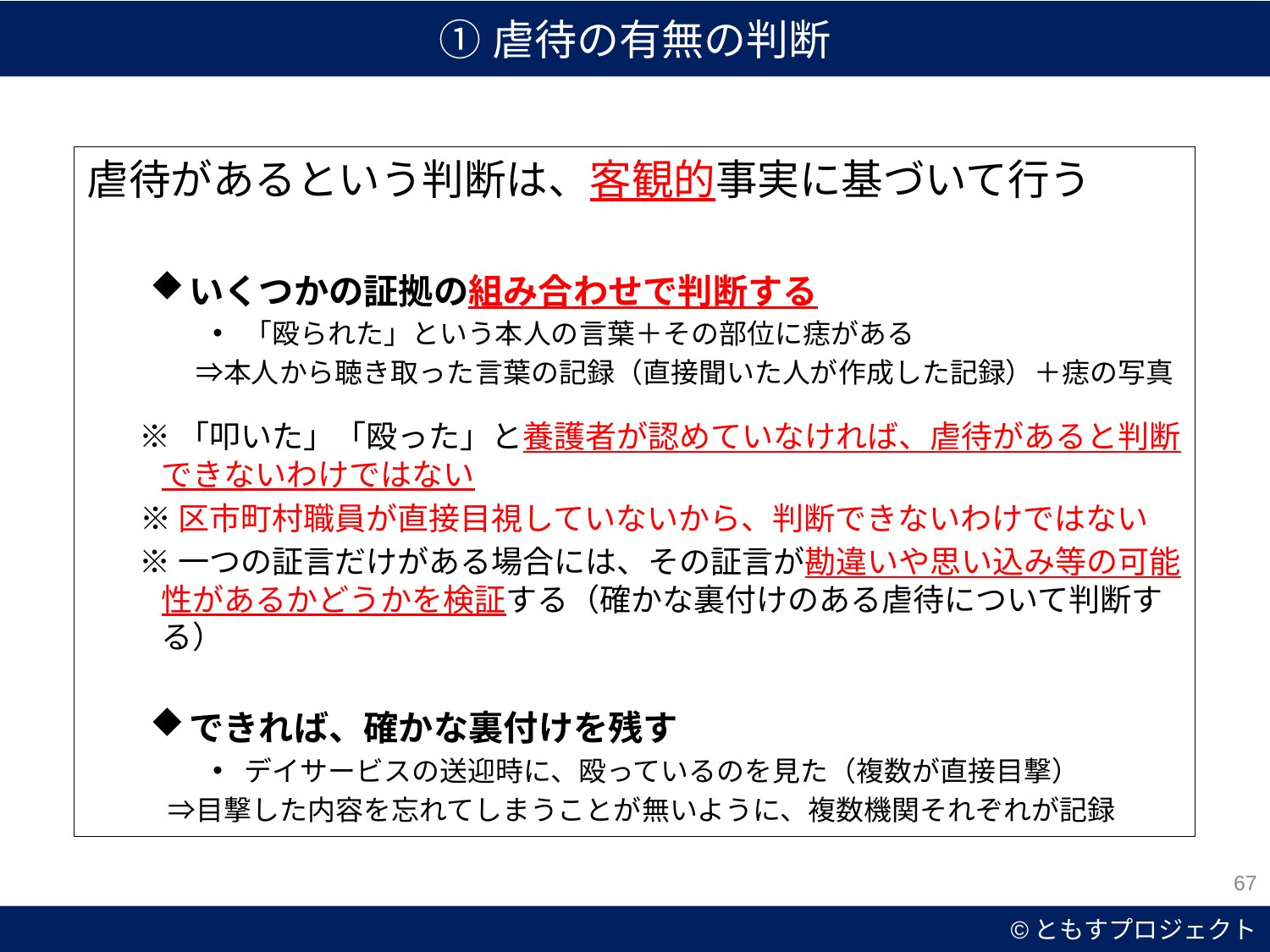

①虐待の有無の判断
虐待があるという判断は、客観的事実に基づいて行う

いくつかの証拠の組み合わせで判断する
「殴られた」という本人の言葉＋その部位に痣がある
　　⇒本人から聴き取った言葉の記録（直接聞いた人が作成した記録）＋痣の写真

※「叩いた」「殴った」と養護者が認めていなければ、虐待があると判断できないわけではない
※区市町村職員が直接目視していないから、判断できないわけではない
※一つの証言だけがある場合には、その証言が勘違いや思い込み等の可能性があるかどうかを検証する（確かな裏付けのある虐待について判断する）

できれば、確かな裏付けを残す
デイサービスの送迎時に、殴っているのを見た（複数が直接目撃）
　⇒目撃した内容を忘れてしまうことが無いように、複数機関それぞれが記録

67
©ともすプロジェクト